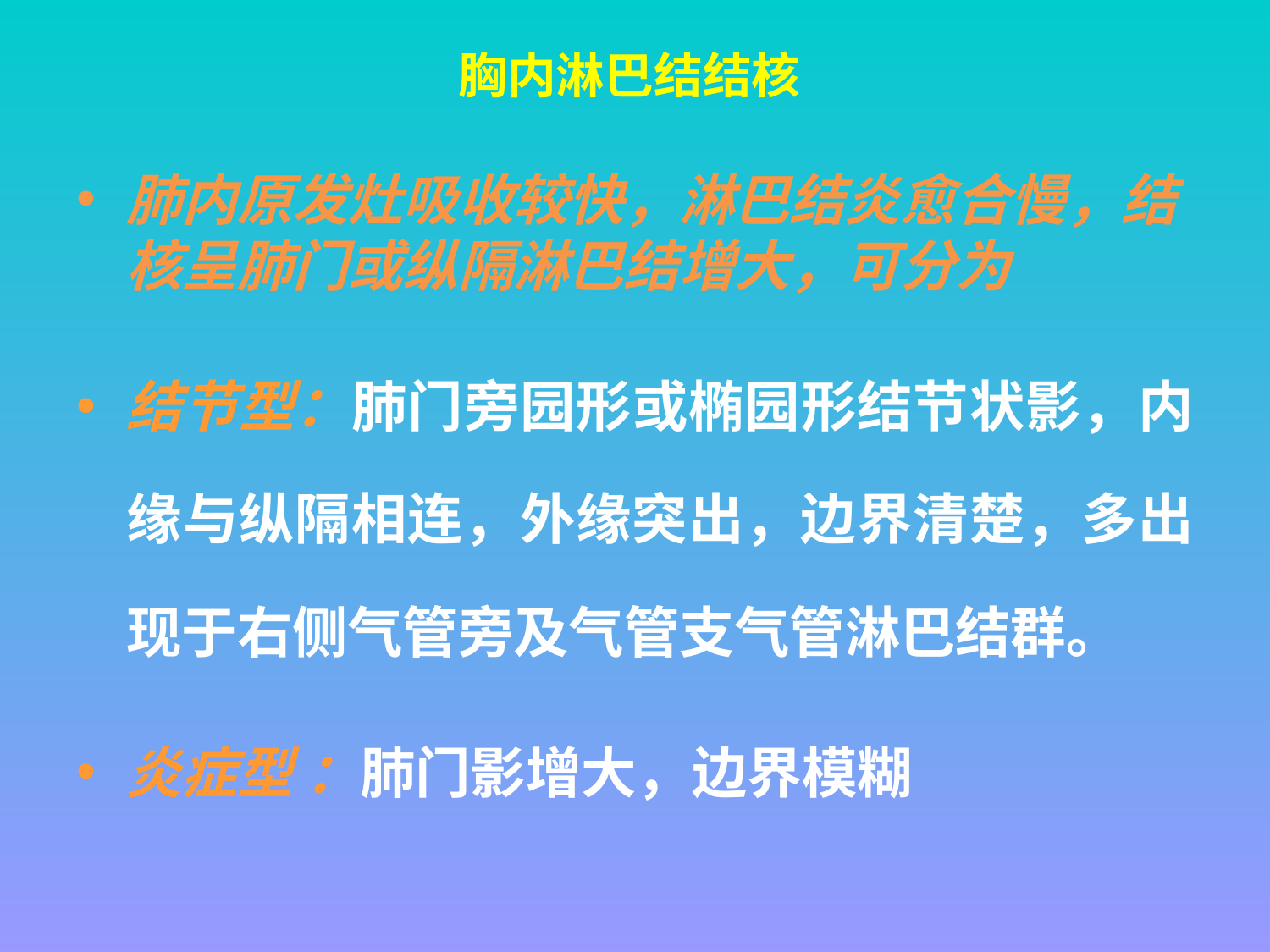

# 胸内淋巴结结核
肺内原发灶吸收较快，淋巴结炎愈合慢，结核呈肺门或纵隔淋巴结增大，可分为
结节型：肺门旁园形或椭园形结节状影，内缘与纵隔相连，外缘突出，边界清楚，多出现于右侧气管旁及气管支气管淋巴结群。
炎症型 ：肺门影增大，边界模糊